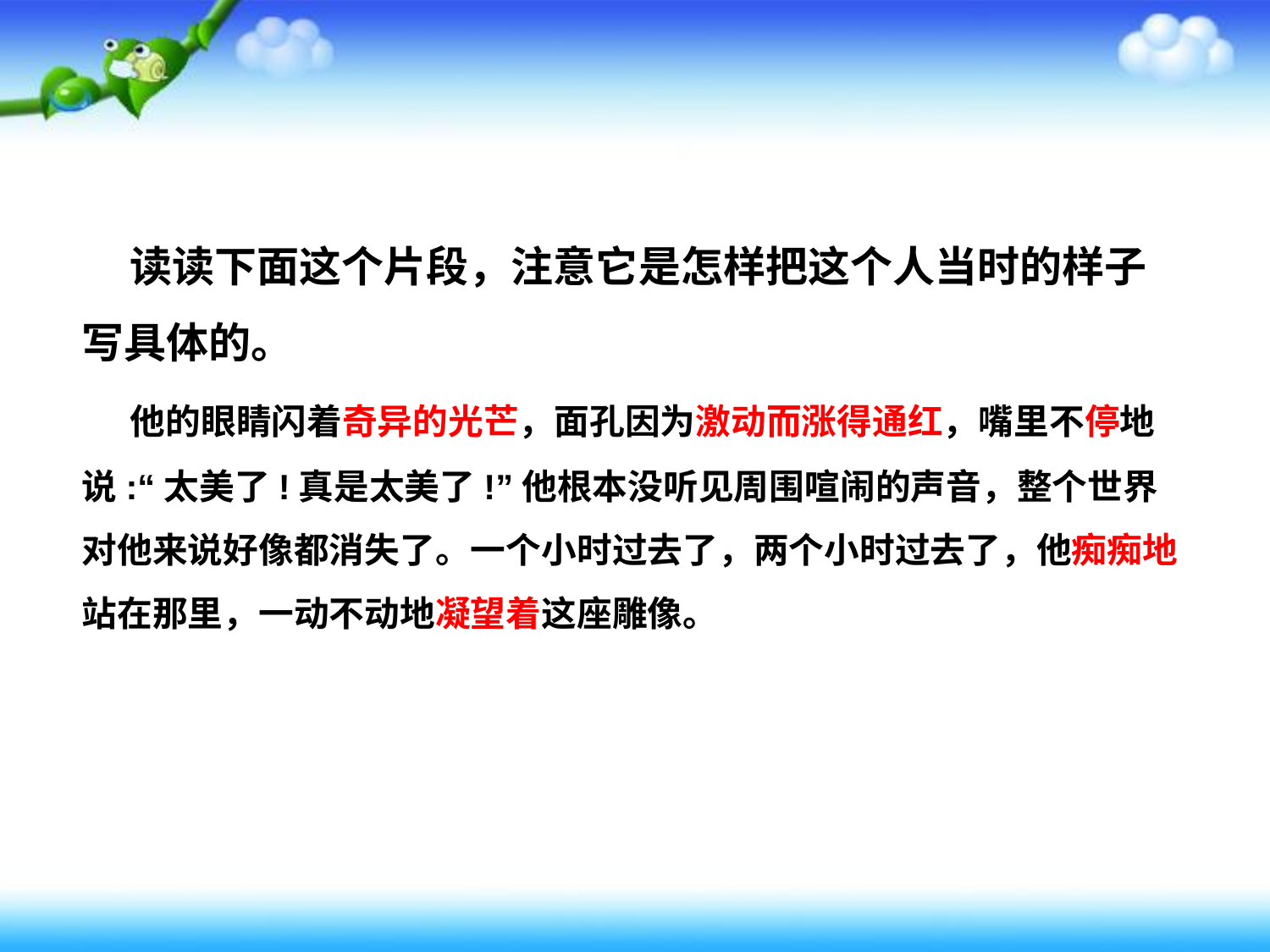

读读下面这个片段，注意它是怎样把这个人当时的样子写具体的。
    他的眼睛闪着奇异的光芒，面孔因为激动而涨得通红，嘴里不停地说:“太美了!真是太美了!”他根本没听见周围喧闹的声音，整个世界对他来说好像都消失了。一个小时过去了，两个小时过去了，他痴痴地站在那里，一动不动地凝望着这座雕像。